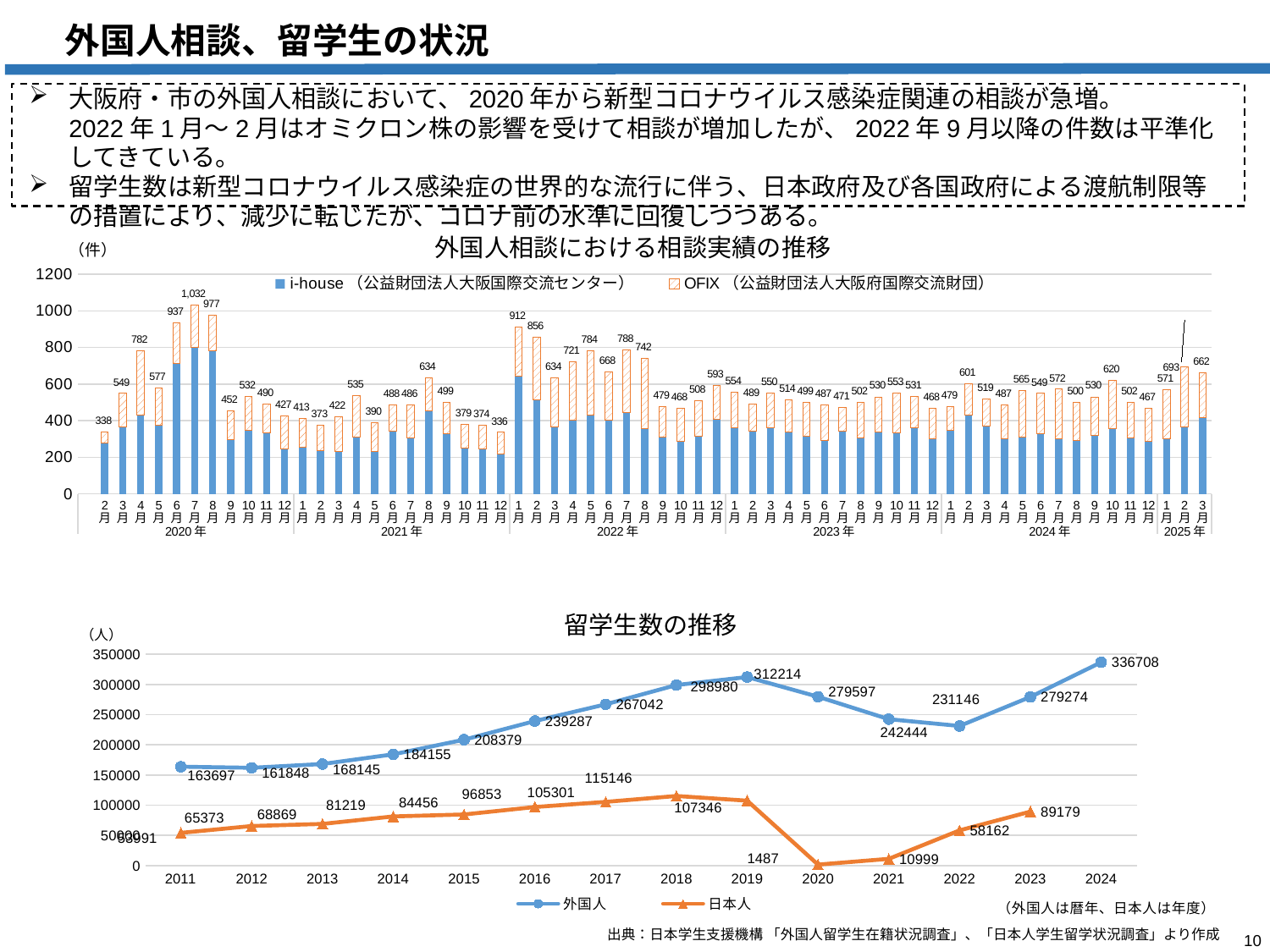

外国人相談、留学生の状況
大阪府・市の外国人相談において、2020年から新型コロナウイルス感染症関連の相談が急増。
2022年1月～2月はオミクロン株の影響を受けて相談が増加したが、2022年9月以降の件数は平準化してきている。
留学生数は新型コロナウイルス感染症の世界的な流行に伴う、日本政府及び各国政府による渡航制限等の措置により、減少に転じたが、コロナ前の水準に回復しつつある。

外国人相談における相談実績の推移
（件）

### Chart

| Category | i-house（公益財団法人大阪国際交流センター） | OFIX（公益財団法人大阪府国際交流財団） | 計 |
|---|---|---|---|
|  | None | None | 0.0 |
| 2
月 | 278.0 | 60.0 | 338.0 |
| 3
月 | 364.0 | 185.0 | 549.0 |
| 4
月 | 432.0 | 350.0 | 782.0 |
| 5
月 | 377.0 | 200.0 | 577.0 |
| 6
月 | 715.0 | 222.0 | 937.0 |
| 7
月 | 799.0 | 233.0 | 1032.0 |
| 8
月 | 781.0 | 196.0 | 977.0 |
| 9
月 | 296.0 | 156.0 | 452.0 |
| 10
月 | 346.0 | 186.0 | 532.0 |
| 11
月 | 333.0 | 157.0 | 490.0 |
| 12
月 | 244.0 | 183.0 | 427.0 |
| 1
月 | 254.0 | 159.0 | 413.0 |
| 2
月 | 236.0 | 137.0 | 373.0 |
| 3
月 | 233.0 | 189.0 | 422.0 |
| 4
月 | 312.0 | 223.0 | 535.0 |
| 5
月 | 231.0 | 159.0 | 390.0 |
| 6
月 | 342.0 | 146.0 | 488.0 |
| 7
月 | 307.0 | 179.0 | 486.0 |
| 8
月 | 452.0 | 182.0 | 634.0 |
| 9
月 | 330.0 | 169.0 | 499.0 |
| 10
月 | 252.0 | 127.0 | 379.0 |
| 11
月 | 244.0 | 130.0 | 374.0 |
| 12
月 | 219.0 | 117.0 | 336.0 |
| 1
月 | 644.0 | 268.0 | 912.0 |
| 2
月 | 513.0 | 343.0 | 856.0 |
| 3
月 | 365.0 | 269.0 | 634.0 |
| 4
月 | 402.0 | 319.0 | 721.0 |
| 5
月 | 430.0 | 354.0 | 784.0 |
| 6
月 | 401.0 | 267.0 | 668.0 |
| 7
月 | 444.0 | 344.0 | 788.0 |
| 8
月 | 359.0 | 383.0 | 742.0 |
| 9
月 | 311.0 | 168.0 | 479.0 |
| 10
月 | 285.0 | 183.0 | 468.0 |
| 11
月 | 313.0 | 195.0 | 508.0 |
| 12
月 | 408.0 | 185.0 | 593.0 |
| 1
月 | 363.0 | 191.0 | 554.0 |
| 2
月 | 341.0 | 148.0 | 489.0 |
| 3
月 | 360.0 | 190.0 | 550.0 |
| 4
月 | 338.0 | 176.0 | 514.0 |
| 5
月 | 316.0 | 183.0 | 499.0 |
| 6
月 | 291.0 | 196.0 | 487.0 |
| 7
月 | 343.0 | 128.0 | 471.0 |
| 8
月 | 306.0 | 196.0 | 502.0 |
| 9
月 | 337.0 | 193.0 | 530.0 |
| 10
月 | 333.0 | 220.0 | 553.0 |
| 11
月 | 363.0 | 168.0 | 531.0 |
| 12
月 | 302.0 | 166.0 | 468.0 |
| 1
月 | 346.0 | 133.0 | 479.0 |
| 2
月 | 431.0 | 170.0 | 601.0 |
| 3
月 | 369.0 | 150.0 | 519.0 |
| 4
月 | 302.0 | 185.0 | 487.0 |
| 5
月 | 312.0 | 253.0 | 565.0 |
| 6
月 | 329.0 | 220.0 | 549.0 |
| 7
月 | 303.0 | 269.0 | 572.0 |
| 8
月 | 294.0 | 206.0 | 500.0 |
| 9
月 | 319.0 | 211.0 | 530.0 |
| 10
月 | 359.0 | 261.0 | 620.0 |
| 11
月 | 305.0 | 197.0 | 502.0 |
| 12
月 | 289.0 | 178.0 | 467.0 |
| 1
月 | 301.0 | 270.0 | 571.0 |
| 2
月 | 365.0 | 328.0 | 693.0 |
| 3
月 | 419.0 | 243.0 | 662.0 |
留学生数の推移
（人）

### Chart

| Category | 外国人 | 日本人 |
|---|---|---|
| 2011 | 163697.0 | 53991.0 |
| 2012 | 161848.0 | 65373.0 |
| 2013 | 168145.0 | 68869.0 |
| 2014 | 184155.0 | 81219.0 |
| 2015 | 208379.0 | 84456.0 |
| 2016 | 239287.0 | 96853.0 |
| 2017 | 267042.0 | 105301.0 |
| 2018 | 298980.0 | 115146.0 |
| 2019 | 312214.0 | 107346.0 |
| 2020 | 279597.0 | 1487.0 |
| 2021 | 242444.0 | 10999.0 |
| 2022 | 231146.0 | 58162.0 |
| 2023 | 279274.0 | 89179.0 |
| 2024 | 336708.0 | None |
10
出典：日本学生支援機構 「外国人留学生在籍状況調査」、「日本人学生留学状況調査」より作成